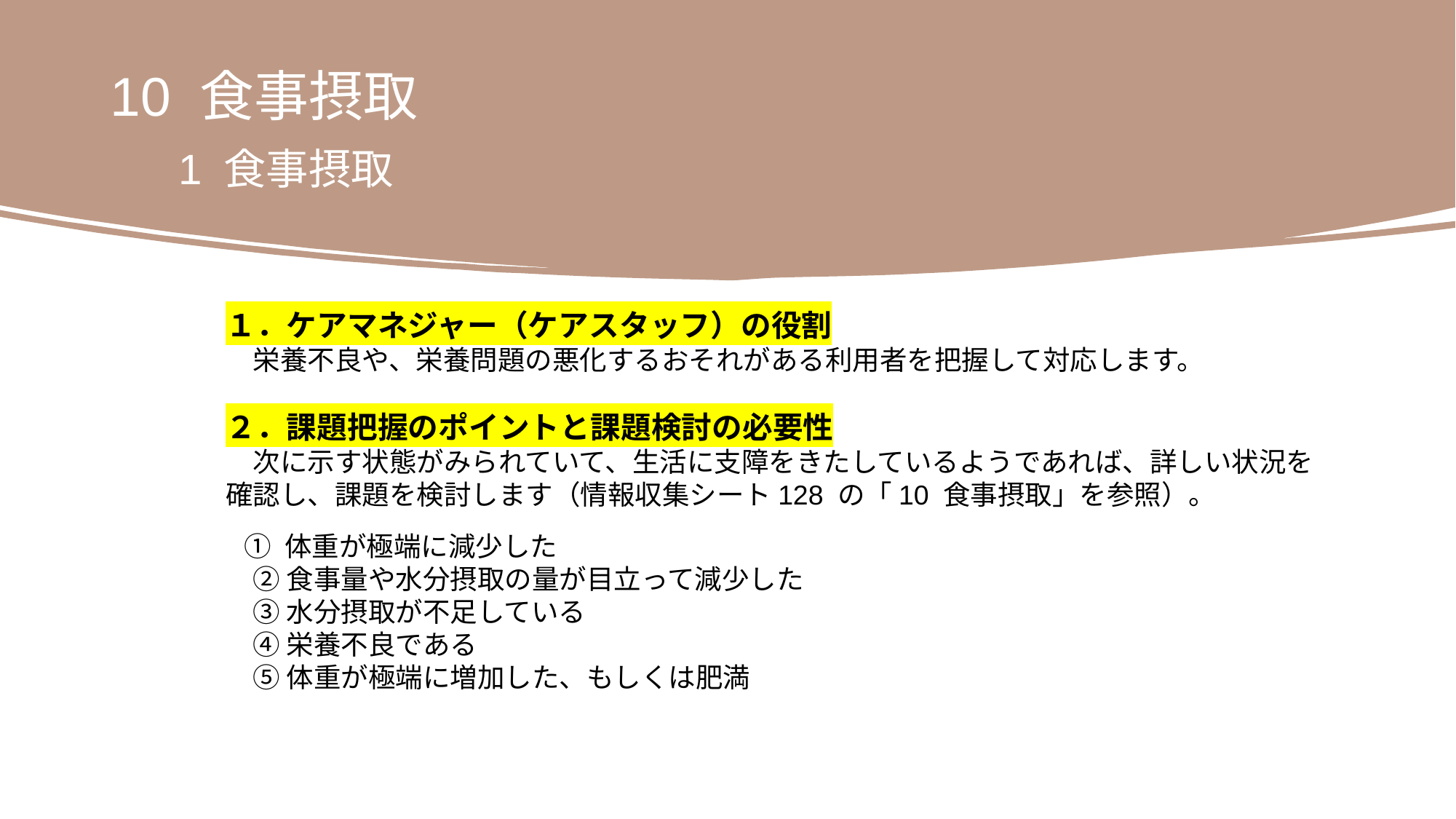

10 食事摂取
　1 食事摂取

１．ケアマネジャー（ケアスタッフ）の役割
　栄養不良や、栄養問題の悪化するおそれがある利用者を把握して対応します。

２．課題把握のポイントと課題検討の必要性
　次に示す状態がみられていて、生活に支障をきたしているようであれば、詳しい状況を
確認し、課題を検討します（情報収集シート128 の「10 食事摂取」を参照）。

   ① 体重が極端に減少した
　② 食事量や水分摂取の量が目立って減少した
　③ 水分摂取が不足している
　④ 栄養不良である
　⑤ 体重が極端に増加した、もしくは肥満